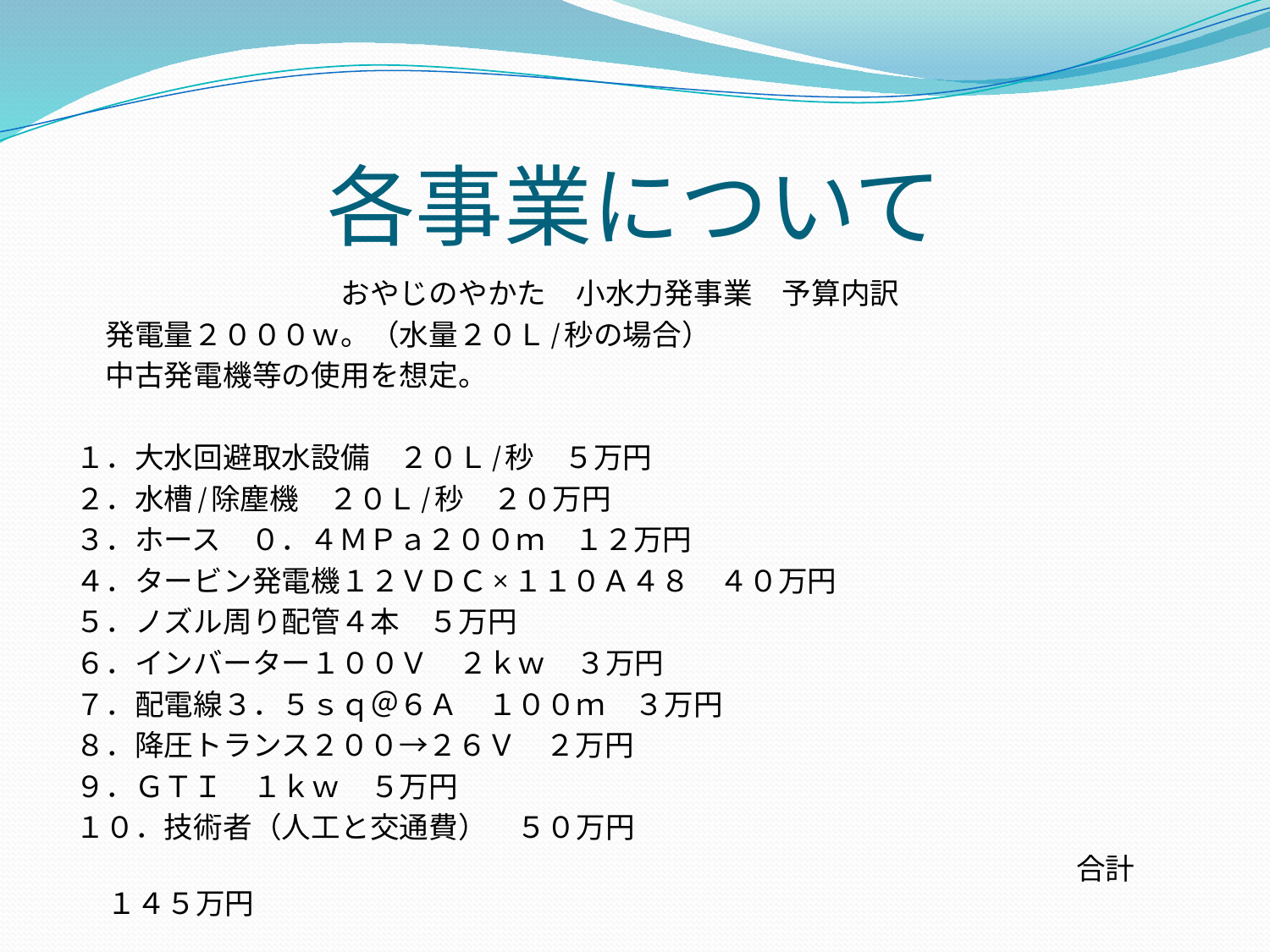

# 各事業について
おやじのやかた　小水力発事業　予算内訳
　発電量２０００ｗ。（水量２０Ｌ/秒の場合）
　中古発電機等の使用を想定。

１．大水回避取水設備　２０Ｌ/秒　５万円
２．水槽/除塵機　２０Ｌ/秒　２０万円
３．ホース　０．４ＭＰａ２００ｍ　１２万円
４．タービン発電機１２ＶＤＣ×１１０Ａ４８　４０万円
５．ノズル周り配管４本　５万円
６．インバーター１００Ｖ　２ｋｗ　３万円
７．配電線３．５ｓｑ＠６Ａ　１００ｍ　３万円
８．降圧トランス２００→２６Ｖ　２万円
９．ＧＴＩ　１ｋｗ　５万円
１０．技術者（人工と交通費）　５０万円
　　　　　　　　　　　　　　　　　　　　　　　　　　　　　　　　　　合計　１４５万円